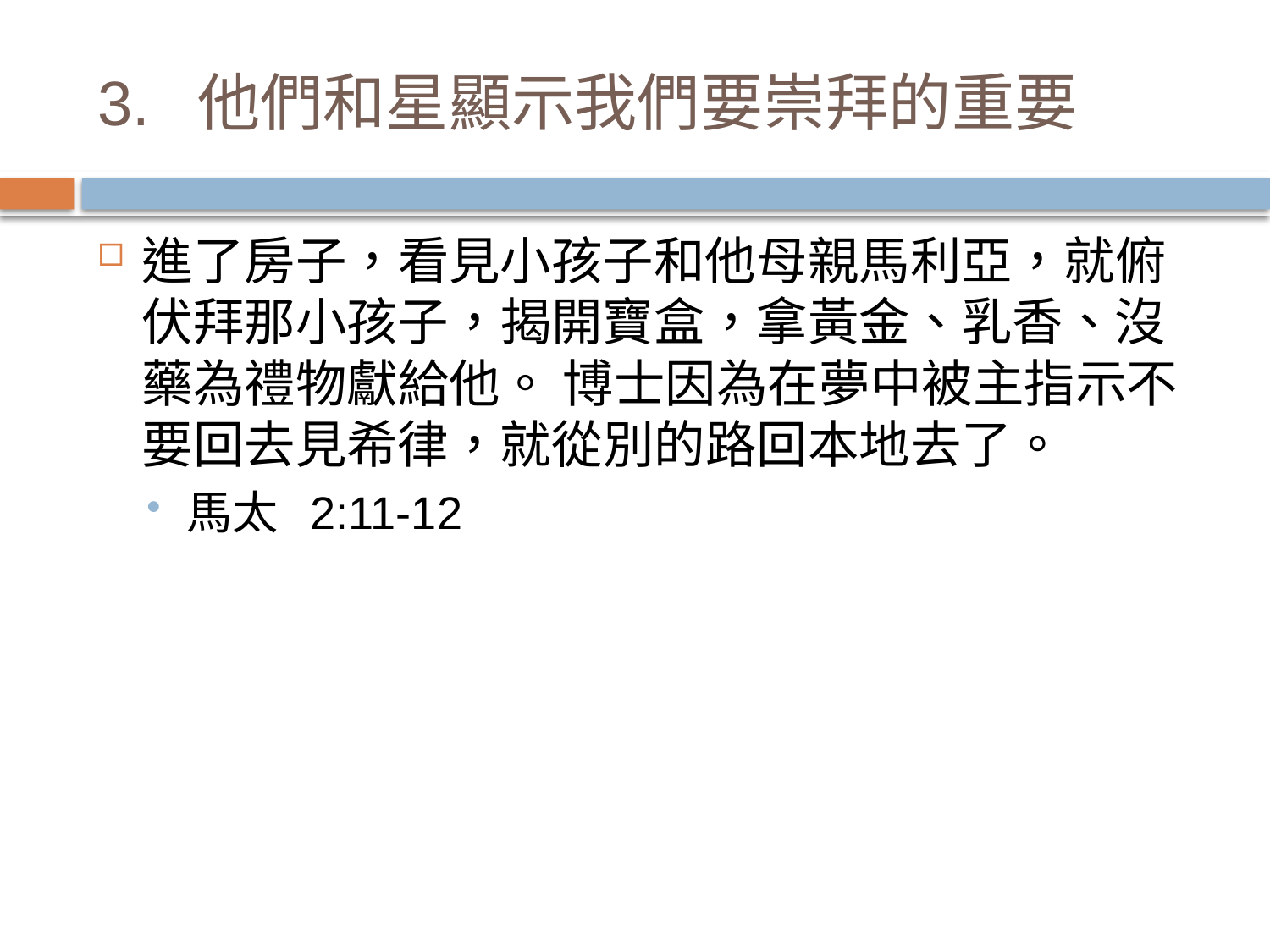

# 3.  他們和星顯示我們要崇拜的重要
進了房子，看見小孩子和他母親馬利亞，就俯伏拜那小孩子，揭開寶盒，拿黃金、乳香、沒藥為禮物獻給他。 博士因為在夢中被主指示不要回去見希律，就從別的路回本地去了。
馬太  2:11-12